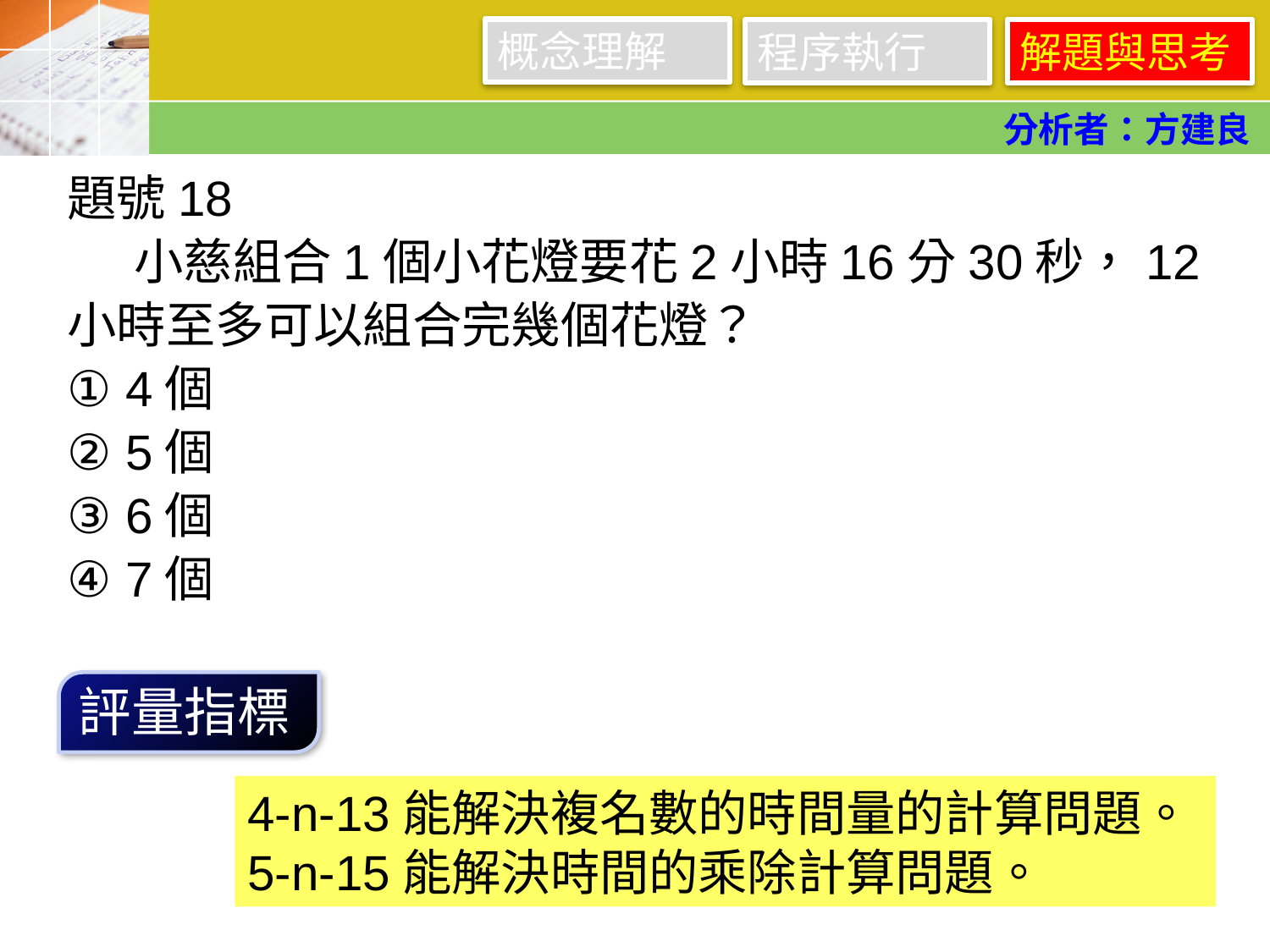

概念理解
程序執行
解題與思考
分析者：方建良
題號18
     小慈組合1個小花燈要花2小時16分30秒，12小時至多可以組合完幾個花燈？
① 4個
② 5個
③ 6個
④ 7個
評量指標
4-n-13能解決複名數的時間量的計算問題。
5-n-15能解決時間的乘除計算問題。